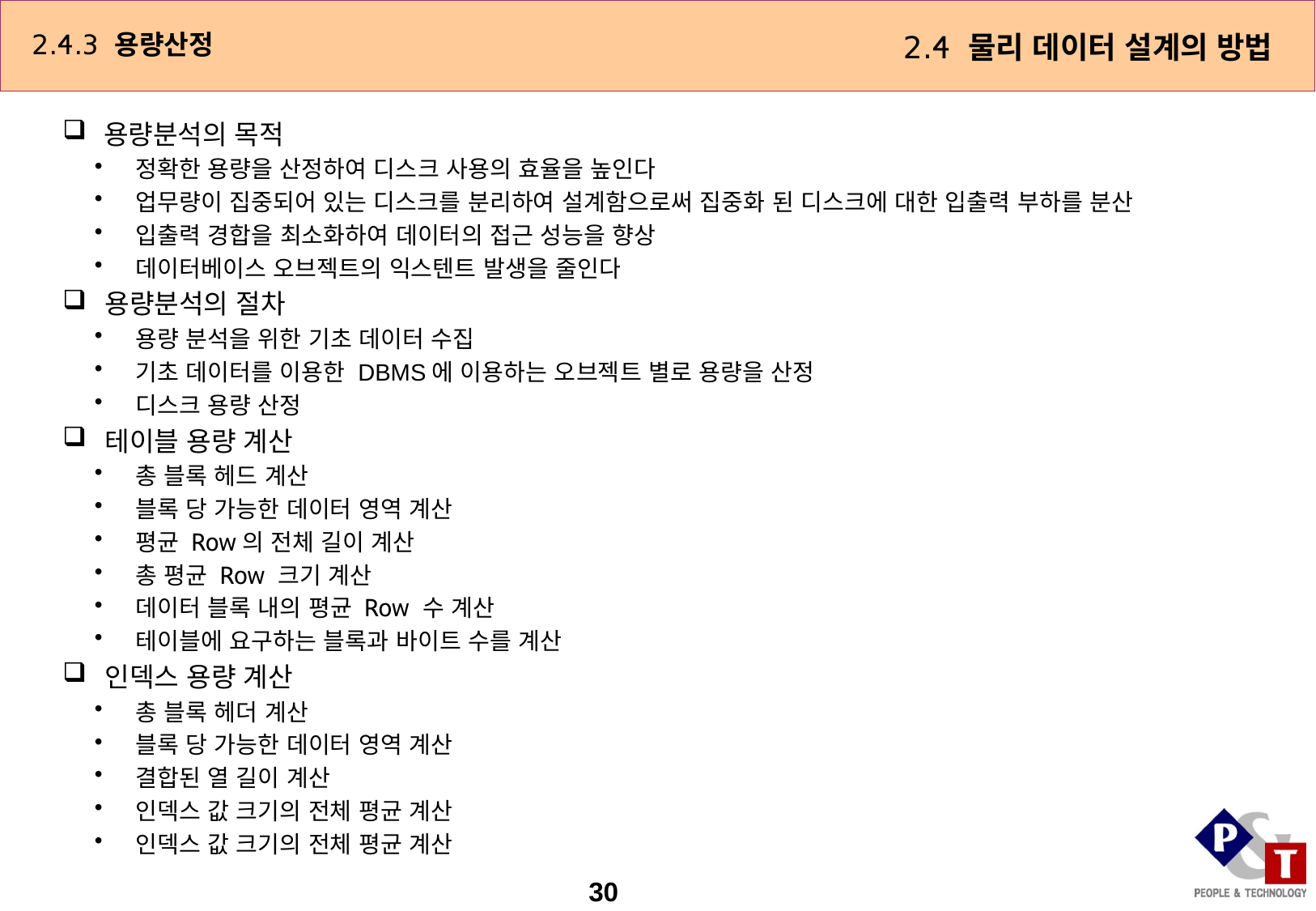

2.4.3 용량산정
2.4 물리 데이터 설계의 방법
 용량분석의 목적
 정확한 용량을 산정하여 디스크 사용의 효율을 높인다
 업무량이 집중되어 있는 디스크를 분리하여 설계함으로써 집중화 된 디스크에 대한 입출력 부하를 분산
 입출력 경합을 최소화하여 데이터의 접근 성능을 향상
 데이터베이스 오브젝트의 익스텐트 발생을 줄인다
 용량분석의 절차
 용량 분석을 위한 기초 데이터 수집
 기초 데이터를 이용한 DBMS에 이용하는 오브젝트 별로 용량을 산정
 디스크 용량 산정
 테이블 용량 계산
 총 블록 헤드 계산
 블록 당 가능한 데이터 영역 계산
 평균 Row의 전체 길이 계산
 총 평균 Row 크기 계산
 데이터 블록 내의 평균 Row 수 계산
 테이블에 요구하는 블록과 바이트 수를 계산
 인덱스 용량 계산
 총 블록 헤더 계산
 블록 당 가능한 데이터 영역 계산
 결합된 열 길이 계산
 인덱스 값 크기의 전체 평균 계산
 인덱스 값 크기의 전체 평균 계산